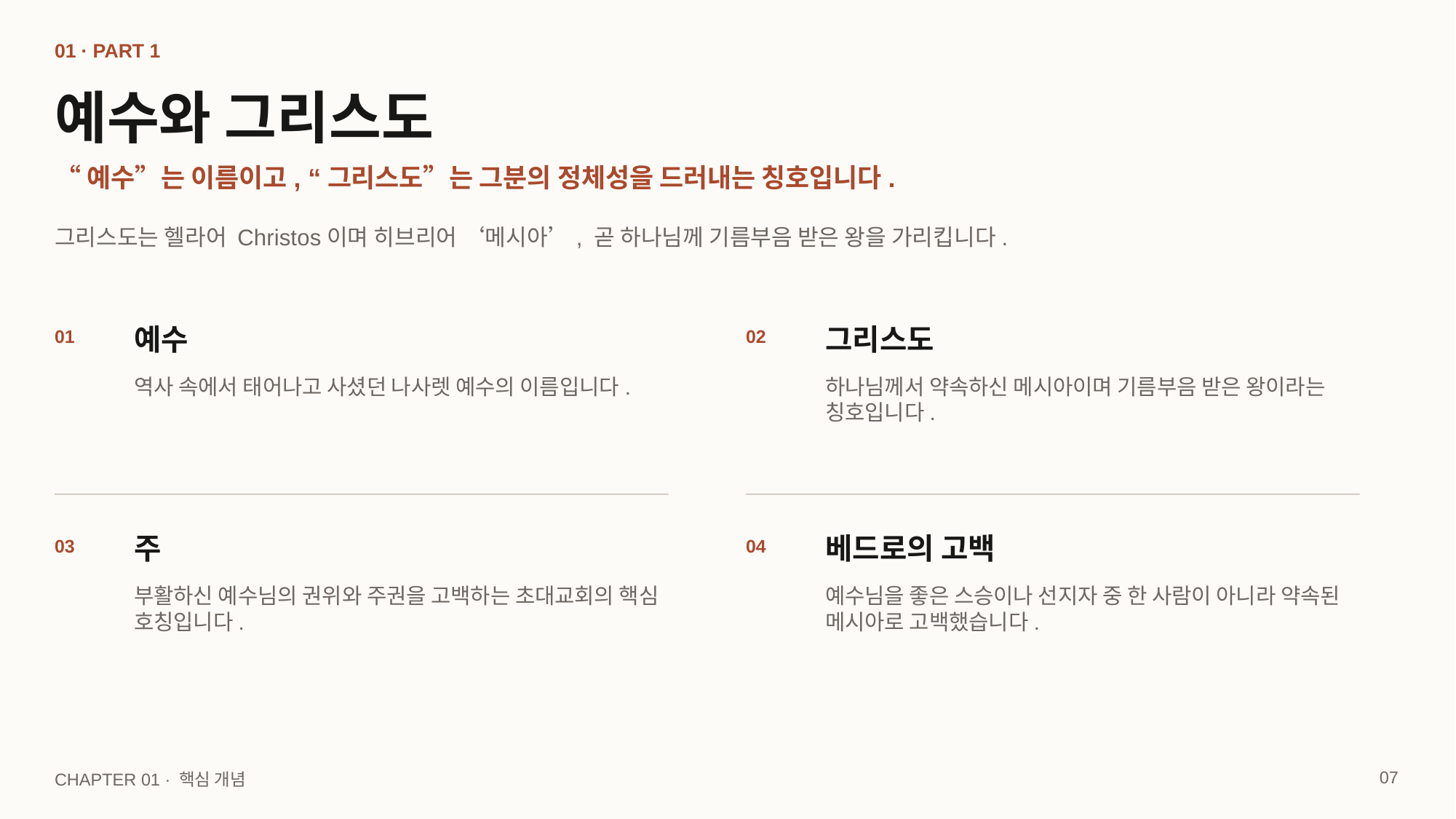

01 · PART 1
예수와 그리스도
“예수”는 이름이고, “그리스도”는 그분의 정체성을 드러내는 칭호입니다.
그리스도는 헬라어 Christos이며 히브리어 ‘메시아’, 곧 하나님께 기름부음 받은 왕을 가리킵니다.
예수
그리스도
01
02
역사 속에서 태어나고 사셨던 나사렛 예수의 이름입니다.
하나님께서 약속하신 메시아이며 기름부음 받은 왕이라는 칭호입니다.

주
베드로의 고백
03
04
부활하신 예수님의 권위와 주권을 고백하는 초대교회의 핵심 호칭입니다.
예수님을 좋은 스승이나 선지자 중 한 사람이 아니라 약속된 메시아로 고백했습니다.
07
CHAPTER 01 · 핵심 개념